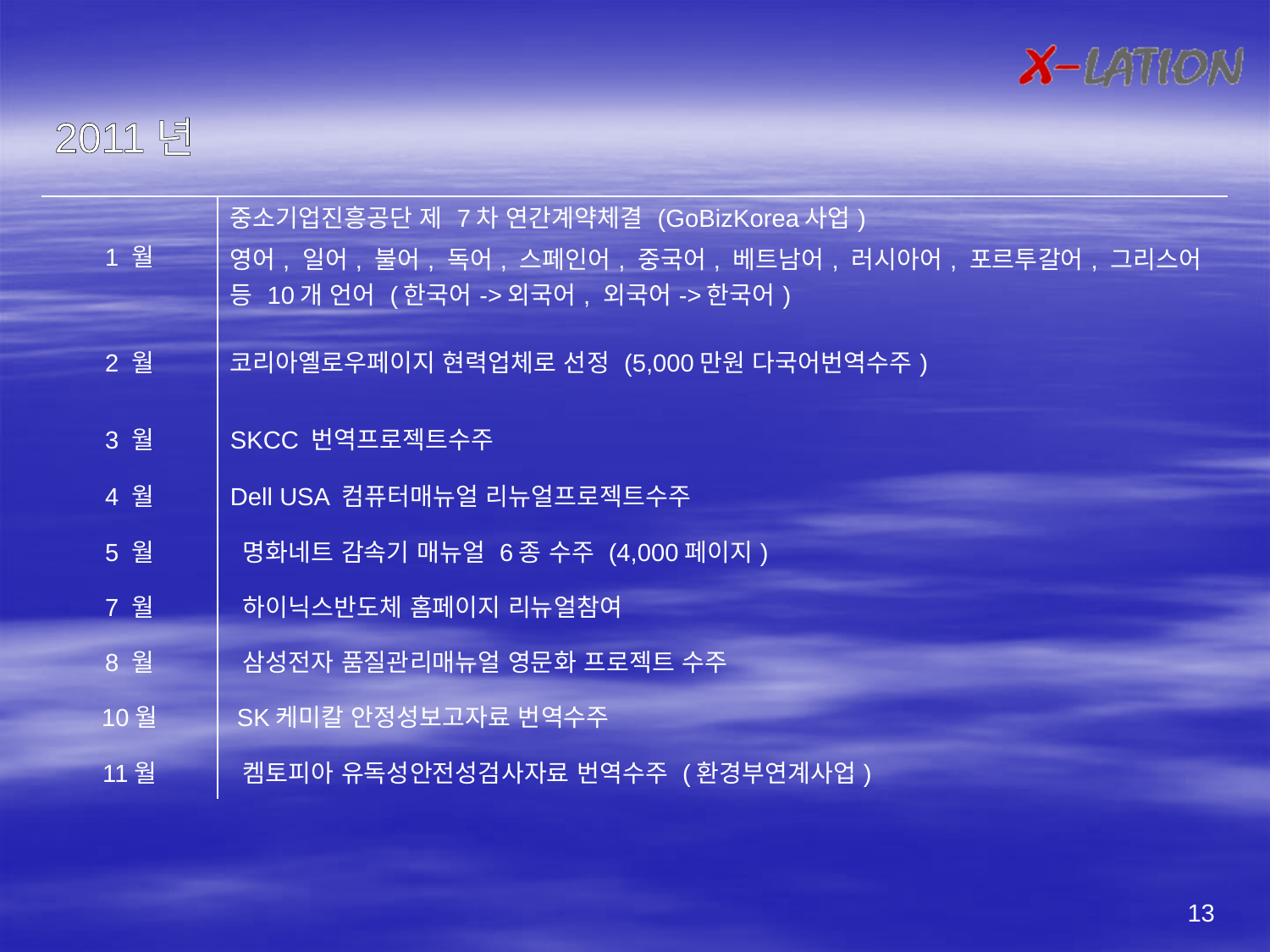

2011년
| 1 월 | 중소기업진흥공단 제 7차 연간계약체결 (GoBizKorea사업) 영어, 일어, 불어, 독어, 스페인어, 중국어, 베트남어, 러시아어, 포르투갈어, 그리스어 등 10개 언어 (한국어->외국어, 외국어->한국어) |
| --- | --- |
| 2 월 | 코리아옐로우페이지 현력업체로 선정 (5,000만원 다국어번역수주) |
| 3 월 | SKCC 번역프로젝트수주 |
| 4 월 | Dell USA 컴퓨터매뉴얼 리뉴얼프로젝트수주 |
| 5 월 | 명화네트 감속기 매뉴얼 6종 수주 (4,000페이지) |
| 7 월 | 하이닉스반도체 홈페이지 리뉴얼참여 |
| 8 월 | 삼성전자 품질관리매뉴얼 영문화 프로젝트 수주 |
| 10월 | SK케미칼 안정성보고자료 번역수주 |
| 11월 | 켐토피아 유독성안전성검사자료 번역수주 (환경부연계사업) |
13